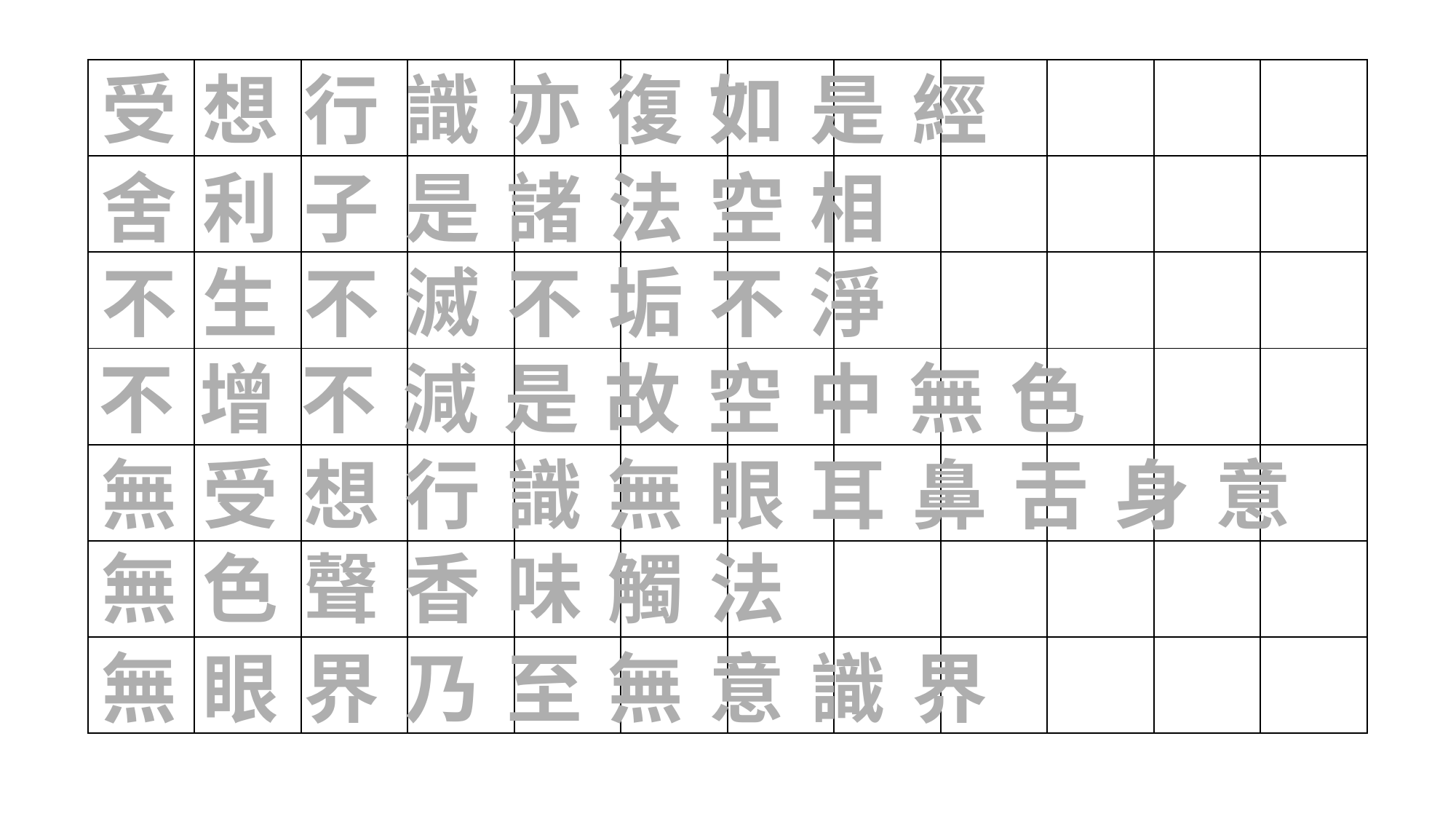

受 想 行 識 亦 復 如 是 經
|  |  |  |  |  |  |  |  |  |  |  |  |
| --- | --- | --- | --- | --- | --- | --- | --- | --- | --- | --- | --- |
|  |  |  |  |  |  |  |  |  |  |  |  |
|  |  |  |  |  |  |  |  |  |  |  |  |
|  |  |  |  |  |  |  |  |  |  |  |  |
|  |  |  |  |  |  |  |  |  |  |  |  |
|  |  |  |  |  |  |  |  |  |  |  |  |
|  |  |  |  |  |  |  |  |  |  |  |  |
舍 利 子 是 諸 法 空 相
不 生 不 滅 不 垢 不 淨
不 增 不 減 是 故 空 中 無 色
無 受 想 行 識 無 眼 耳 鼻 舌 身 意
無 色 聲 香 味 觸 法
無 眼 界 乃 至 無 意 識 界